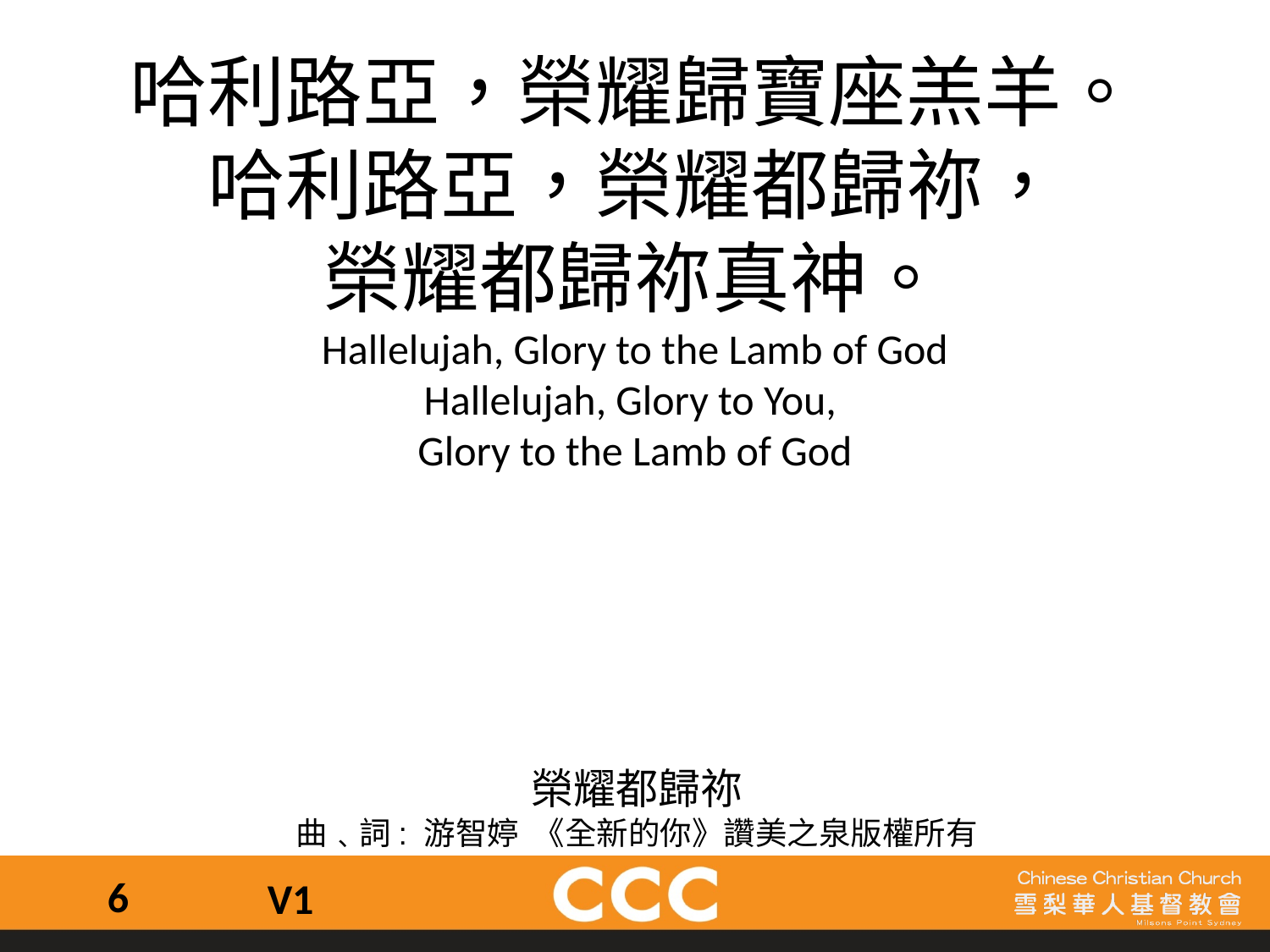

哈利路亞，榮耀歸寶座羔羊。
哈利路亞，榮耀都歸祢，
榮耀都歸祢真神。
Hallelujah, Glory to the Lamb of God
Hallelujah, Glory to You,
Glory to the Lamb of God
榮耀都歸祢
曲﹑詞: 游智婷  《全新的你》讚美之泉版權所有
6
V1